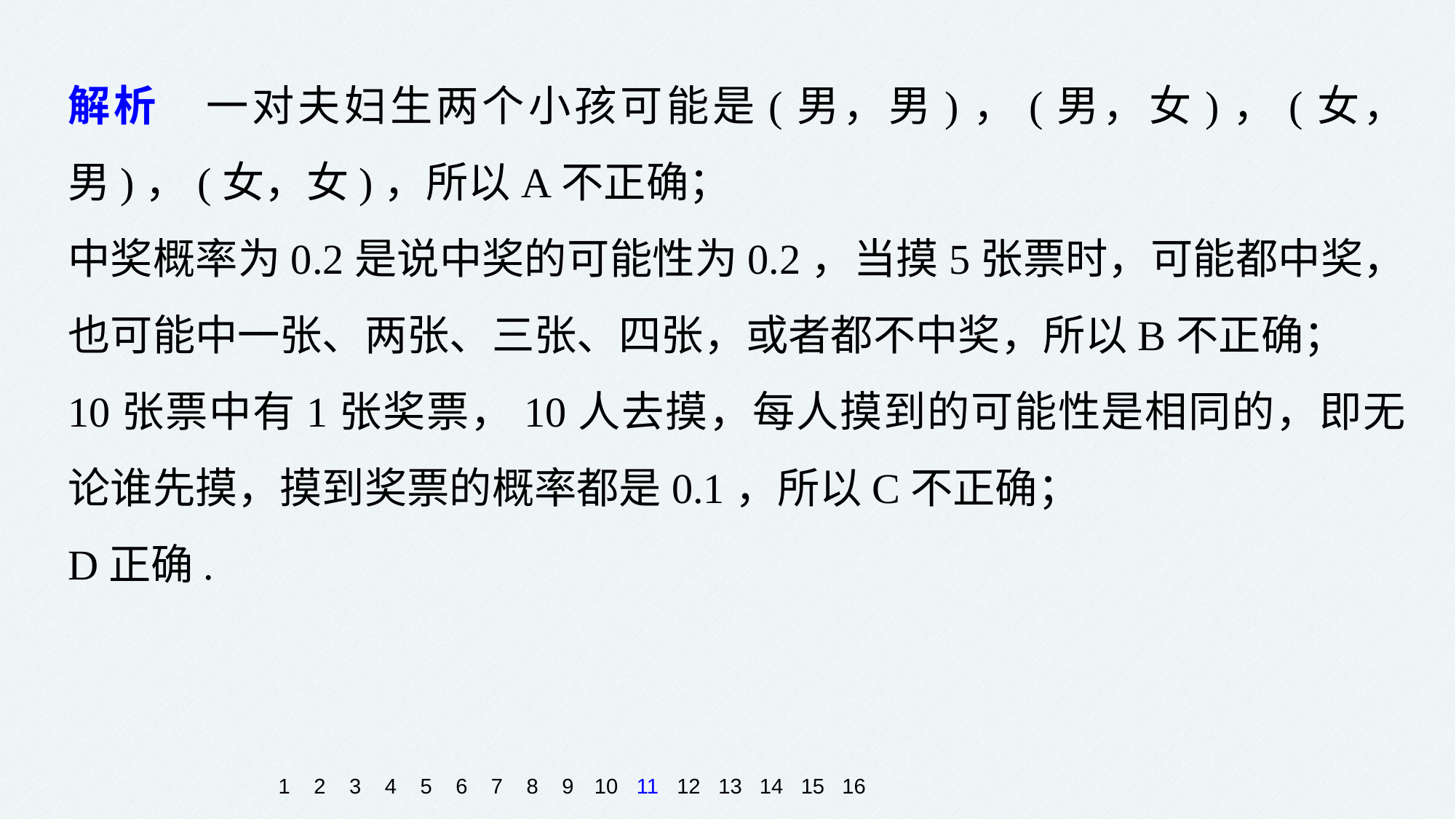

解析　一对夫妇生两个小孩可能是(男，男)，(男，女)，(女，男)，(女，女)，所以A不正确；
中奖概率为0.2是说中奖的可能性为0.2，当摸5张票时，可能都中奖，也可能中一张、两张、三张、四张，或者都不中奖，所以B不正确；
10张票中有1张奖票，10人去摸，每人摸到的可能性是相同的，即无论谁先摸，摸到奖票的概率都是0.1，所以C不正确；
D正确.
1
2
3
4
5
6
7
8
9
10
11
12
13
14
15
16